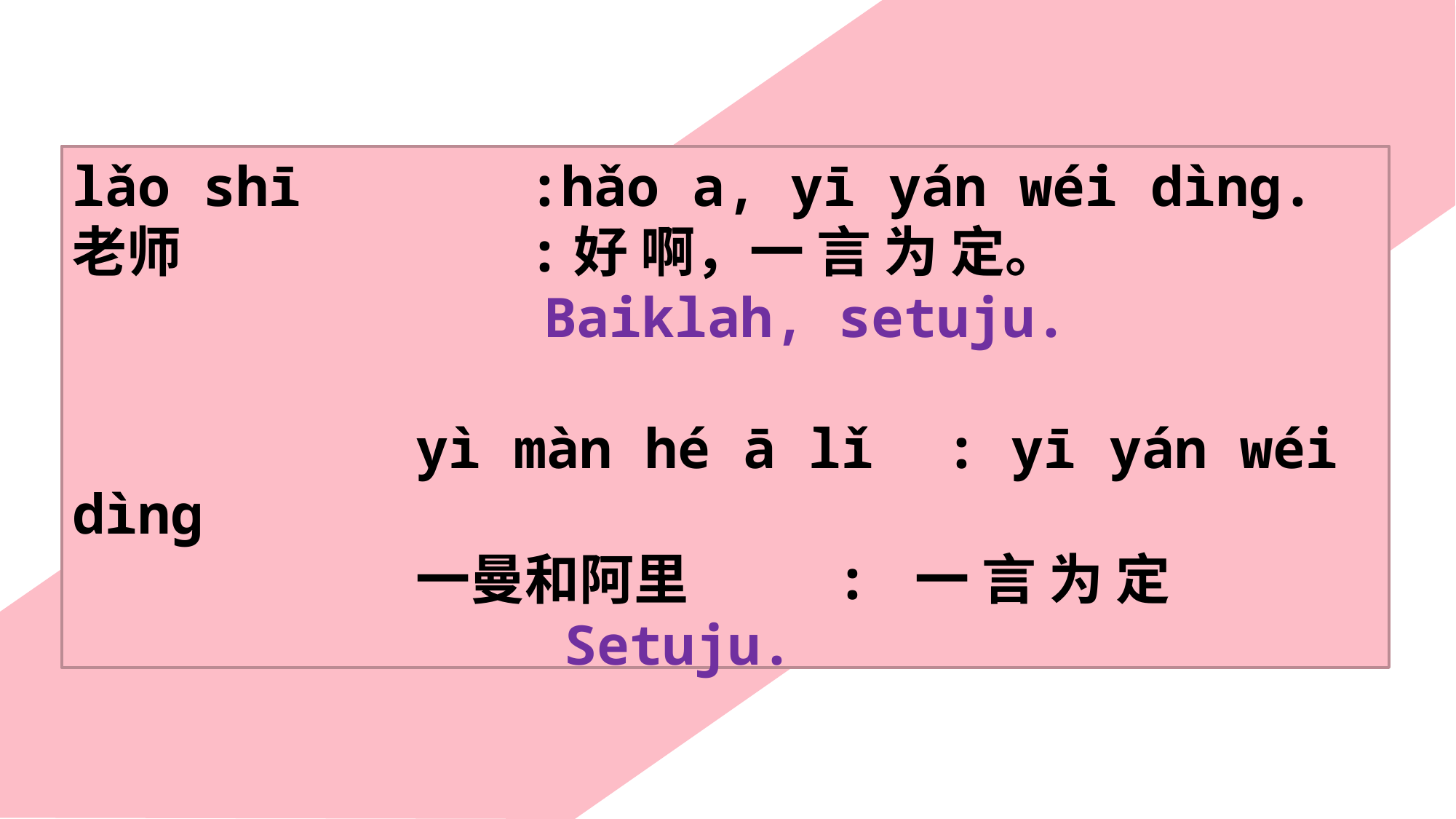

lǎo shī 		:hǎo a, yī yán wéi dìng.
老师				:好 啊，一 言 为 定。
Baiklah, setuju.

yì màn hé ā lǐ 	: yī yán wéi dìng
一曼和阿里		: 一 言 为 定
 Setuju.